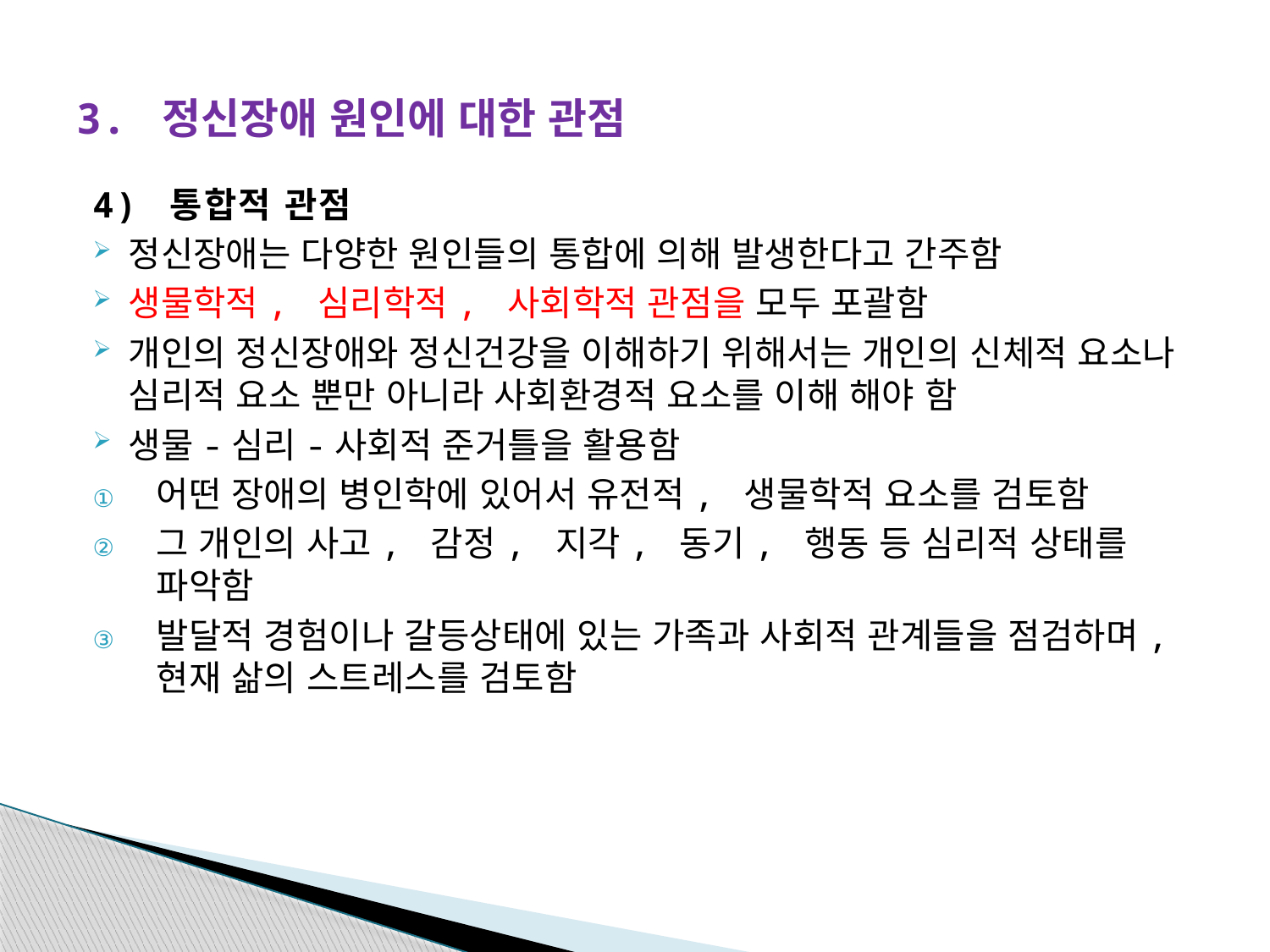

# 3. 정신장애 원인에 대한 관점
4) 통합적 관점
정신장애는 다양한 원인들의 통합에 의해 발생한다고 간주함
생물학적, 심리학적, 사회학적 관점을 모두 포괄함
개인의 정신장애와 정신건강을 이해하기 위해서는 개인의 신체적 요소나 심리적 요소 뿐만 아니라 사회환경적 요소를 이해 해야 함
생물-심리-사회적 준거틀을 활용함
어떤 장애의 병인학에 있어서 유전적, 생물학적 요소를 검토함
그 개인의 사고, 감정, 지각, 동기, 행동 등 심리적 상태를 파악함
발달적 경험이나 갈등상태에 있는 가족과 사회적 관계들을 점검하며, 현재 삶의 스트레스를 검토함